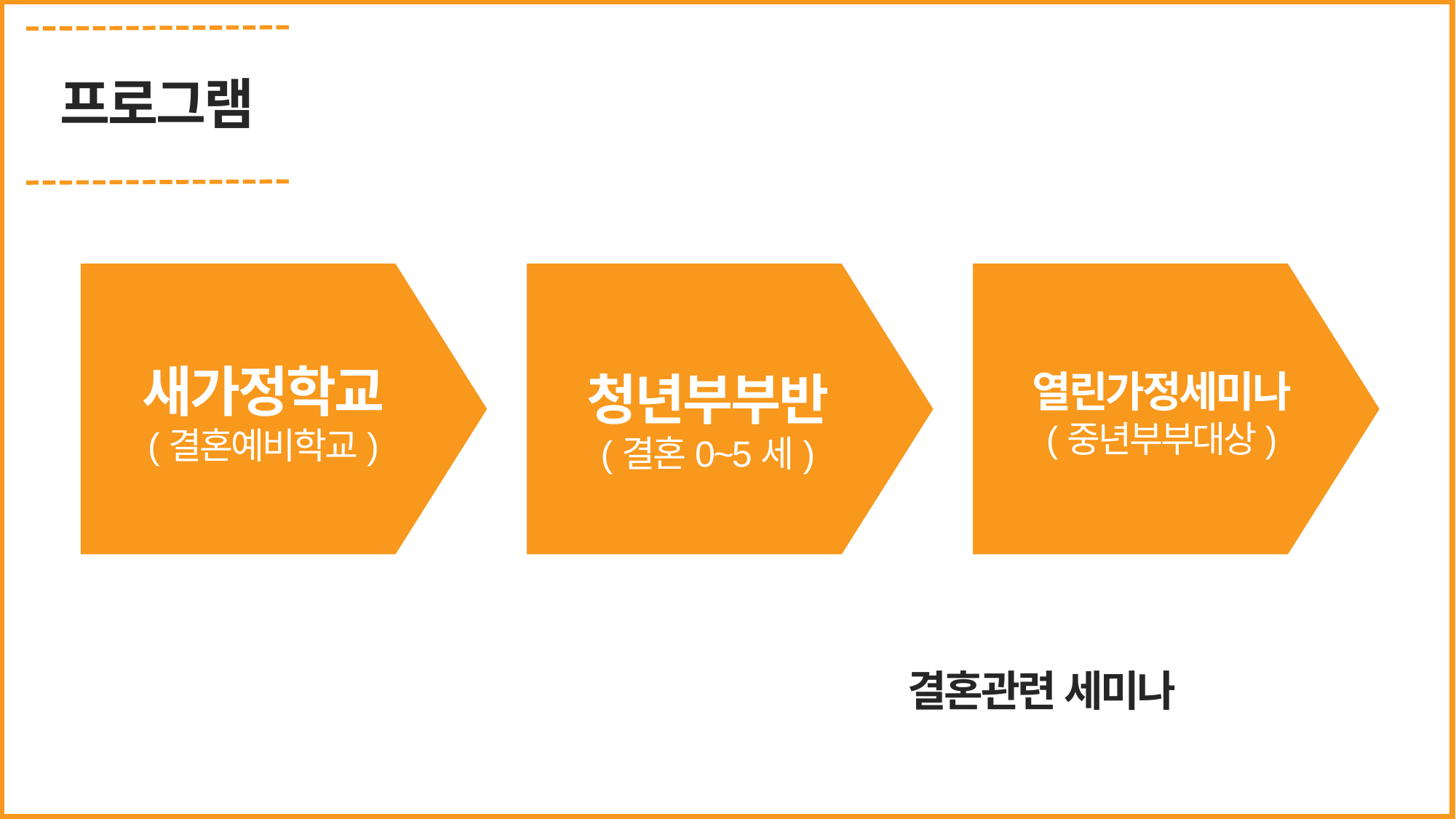

프로그램

새가정학교
(결혼예비학교)
청년부부반
(결혼0~5세)
열린가정세미나
(중년부부대상)
결혼관련 세미나